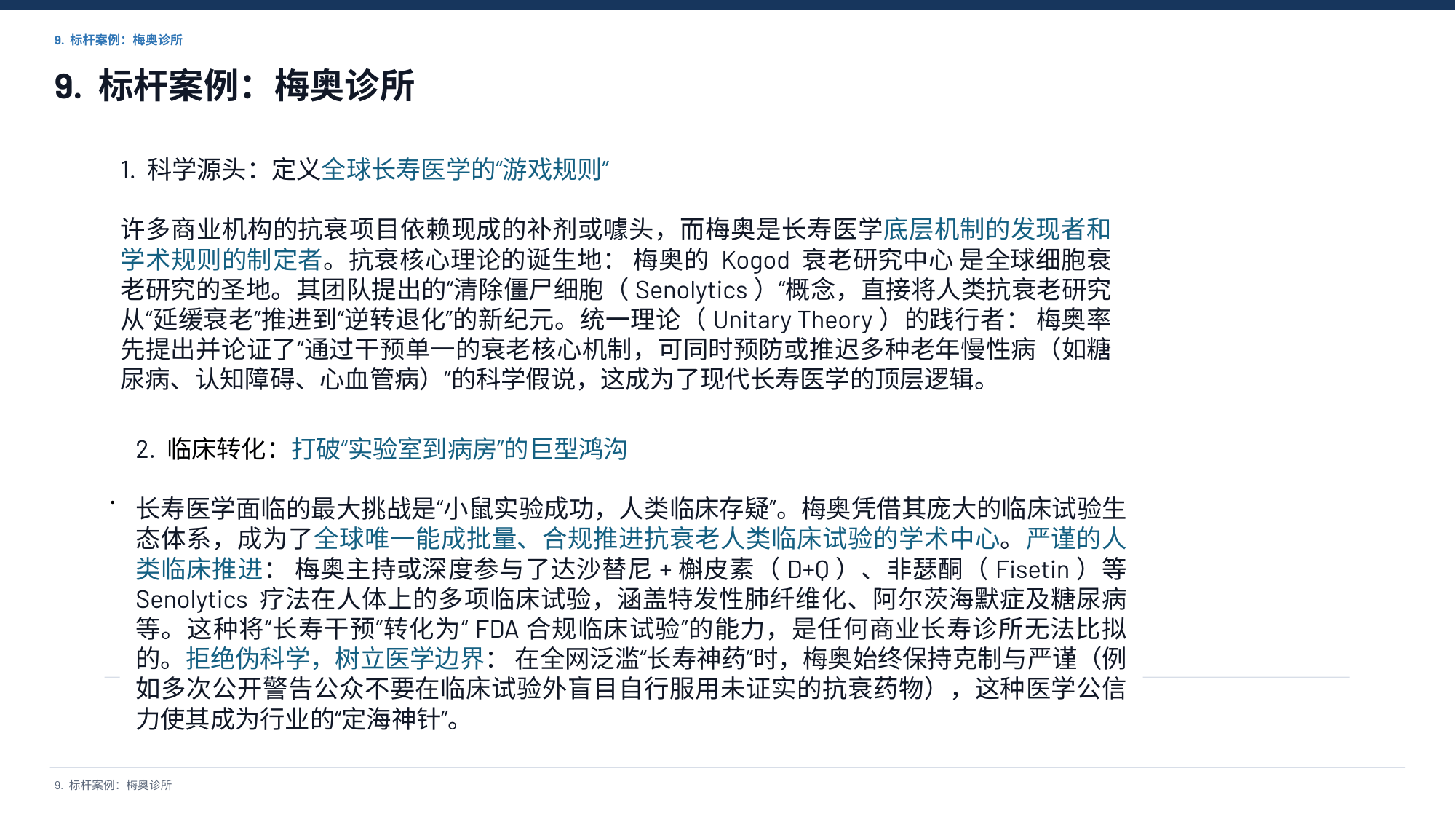

9. 标杆案例：梅奥诊所
9. 标杆案例：梅奥诊所
1. 科学源头：定义全球长寿医学的“游戏规则”

许多商业机构的抗衰项目依赖现成的补剂或噱头，而梅奥是长寿医学底层机制的发现者和学术规则的制定者。抗衰核心理论的诞生地： 梅奥的 Kogod 衰老研究中心 是全球细胞衰老研究的圣地。其团队提出的“清除僵尸细胞（Senolytics）”概念，直接将人类抗衰老研究从“延缓衰老”推进到“逆转退化”的新纪元。统一理论（Unitary Theory）的践行者： 梅奥率先提出并论证了“通过干预单一的衰老核心机制，可同时预防或推迟多种老年慢性病（如糖尿病、认知障碍、心血管病）”的科学假说，这成为了现代长寿医学的顶层逻辑。
2. 临床转化：打破“实验室到病房”的巨型鸿沟

长寿医学面临的最大挑战是“小鼠实验成功，人类临床存疑”。梅奥凭借其庞大的临床试验生态体系，成为了全球唯一能成批量、合规推进抗衰老人类临床试验的学术中心。严谨的人类临床推进： 梅奥主持或深度参与了达沙替尼+槲皮素（D+Q）、非瑟酮（Fisetin）等 Senolytics 疗法在人体上的多项临床试验，涵盖特发性肺纤维化、阿尔茨海默症及糖尿病等。这种将“长寿干预”转化为“FDA合规临床试验”的能力，是任何商业长寿诊所无法比拟的。拒绝伪科学，树立医学边界： 在全网泛滥“长寿神药”时，梅奥始终保持克制与严谨（例如多次公开警告公众不要在临床试验外盲目自行服用未证实的抗衰药物），这种医学公信力使其成为行业的“定海神针”。
.

9. 标杆案例：梅奥诊所